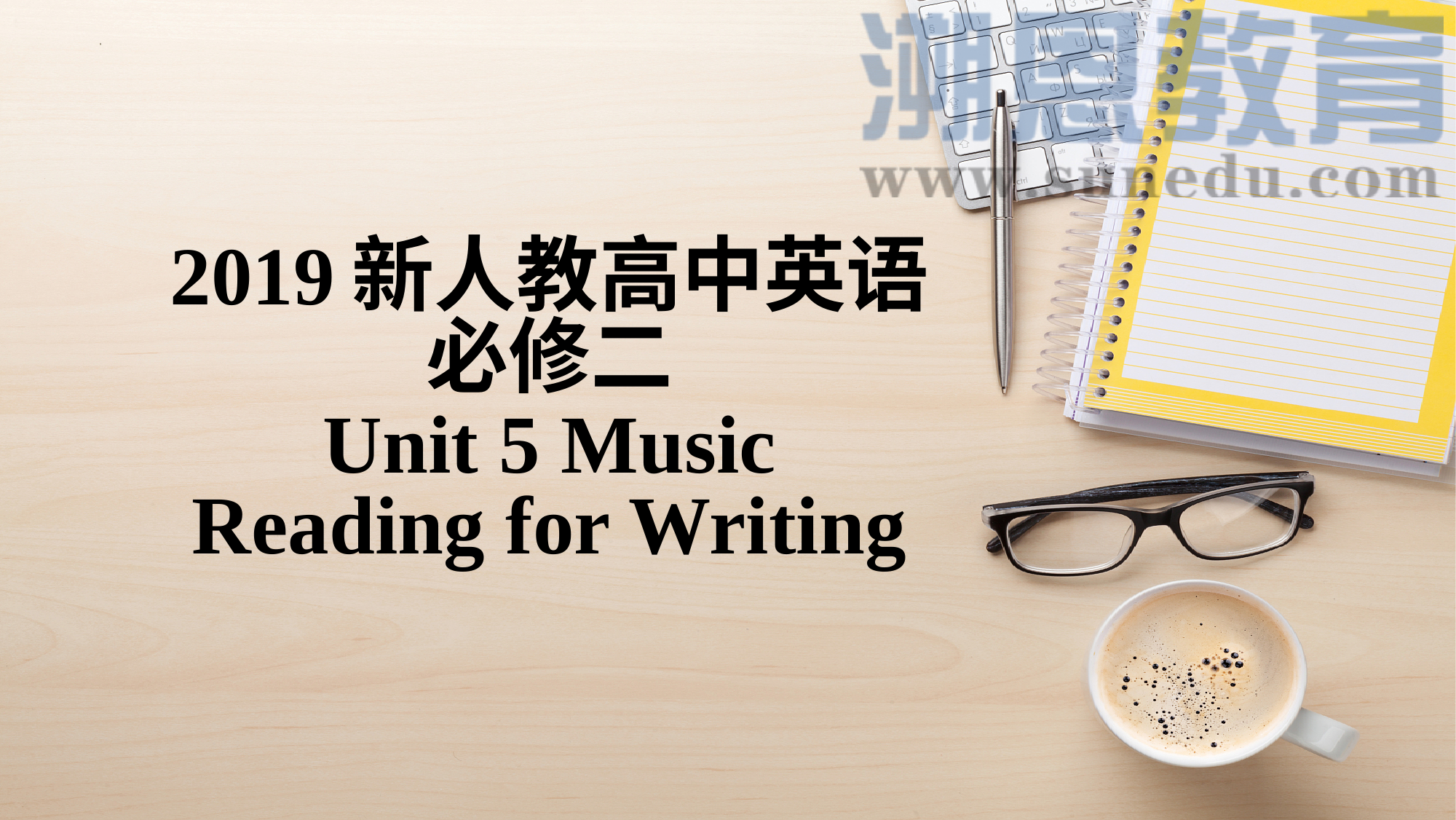

2019新人教高中英语
必修二
Unit 5 Music
Reading for Writing